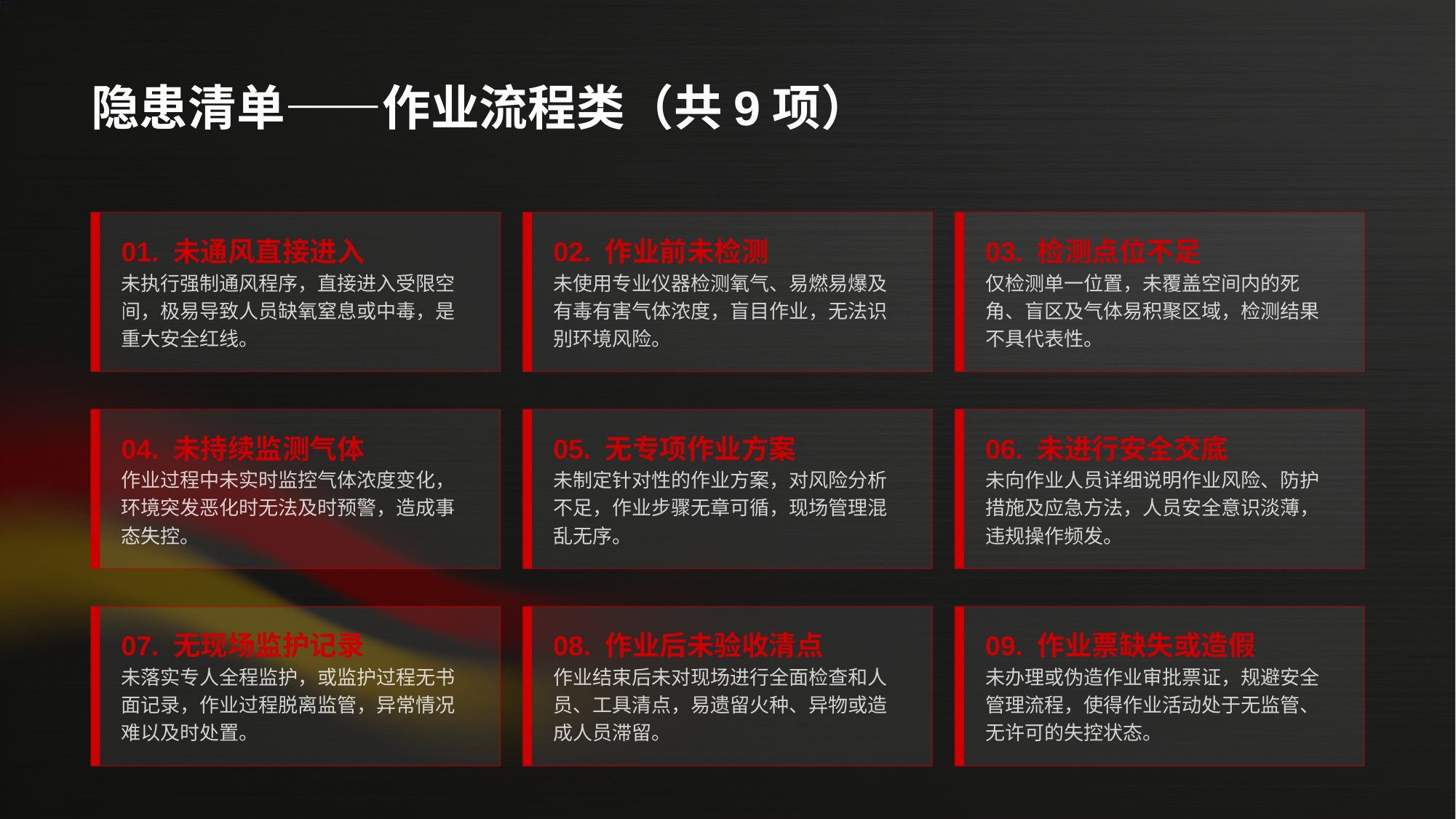

隐患清单——作业流程类（共9项）

01. 未通风直接进入
未执行强制通风程序，直接进入受限空间，极易导致人员缺氧窒息或中毒，是重大安全红线。
02. 作业前未检测
未使用专业仪器检测氧气、易燃易爆及有毒有害气体浓度，盲目作业，无法识别环境风险。
03. 检测点位不足
仅检测单一位置，未覆盖空间内的死角、盲区及气体易积聚区域，检测结果不具代表性。

04. 未持续监测气体
作业过程中未实时监控气体浓度变化，环境突发恶化时无法及时预警，造成事态失控。
05. 无专项作业方案
未制定针对性的作业方案，对风险分析不足，作业步骤无章可循，现场管理混乱无序。
06. 未进行安全交底
未向作业人员详细说明作业风险、防护措施及应急方法，人员安全意识淡薄，违规操作频发。

07. 无现场监护记录
未落实专人全程监护，或监护过程无书面记录，作业过程脱离监管，异常情况难以及时处置。
08. 作业后未验收清点
作业结束后未对现场进行全面检查和人员、工具清点，易遗留火种、异物或造成人员滞留。
09. 作业票缺失或造假
未办理或伪造作业审批票证，规避安全管理流程，使得作业活动处于无监管、无许可的失控状态。